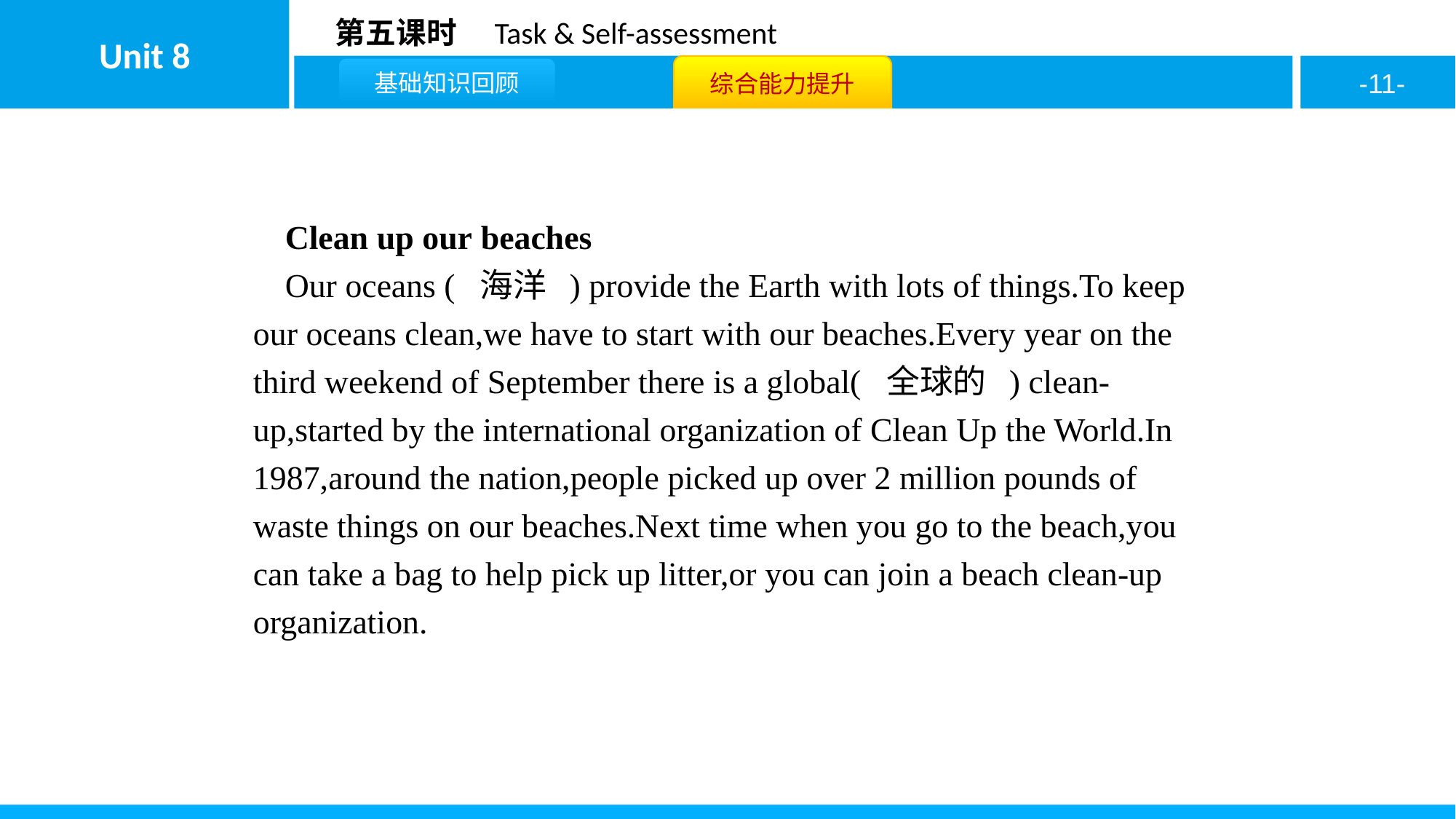

Clean up our beaches
Our oceans (  海洋  ) provide the Earth with lots of things.To keep our oceans clean,we have to start with our beaches.Every year on the third weekend of September there is a global(  全球的  ) clean-up,started by the international organization of Clean Up the World.In 1987,around the nation,people picked up over 2 million pounds of waste things on our beaches.Next time when you go to the beach,you can take a bag to help pick up litter,or you can join a beach clean-up organization.